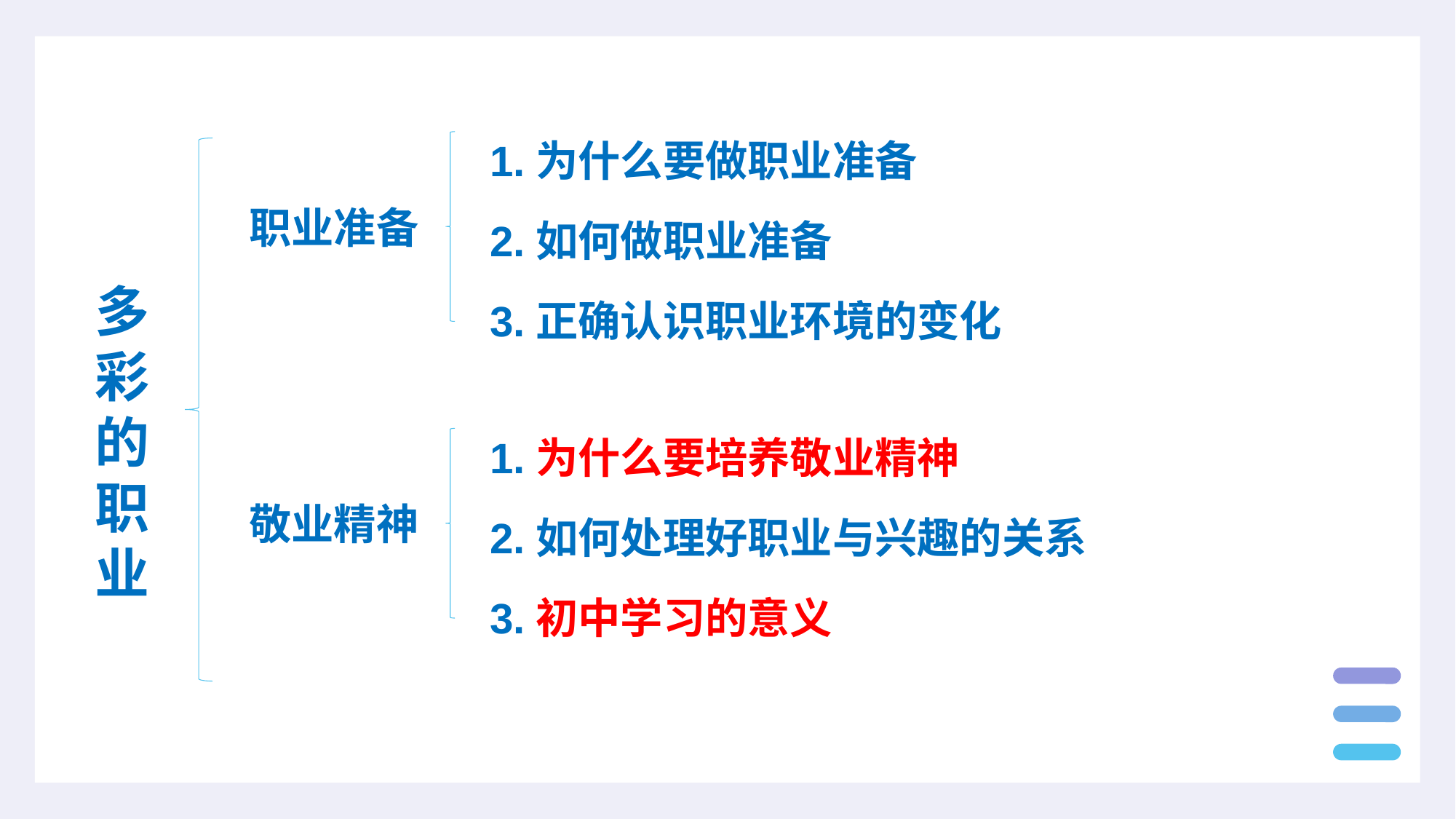

1.为什么要做职业准备
2.如何做职业准备
3.正确认识职业环境的变化

职业准备
多彩的职业
1.为什么要培养敬业精神
2.如何处理好职业与兴趣的关系
3.初中学习的意义

敬业精神